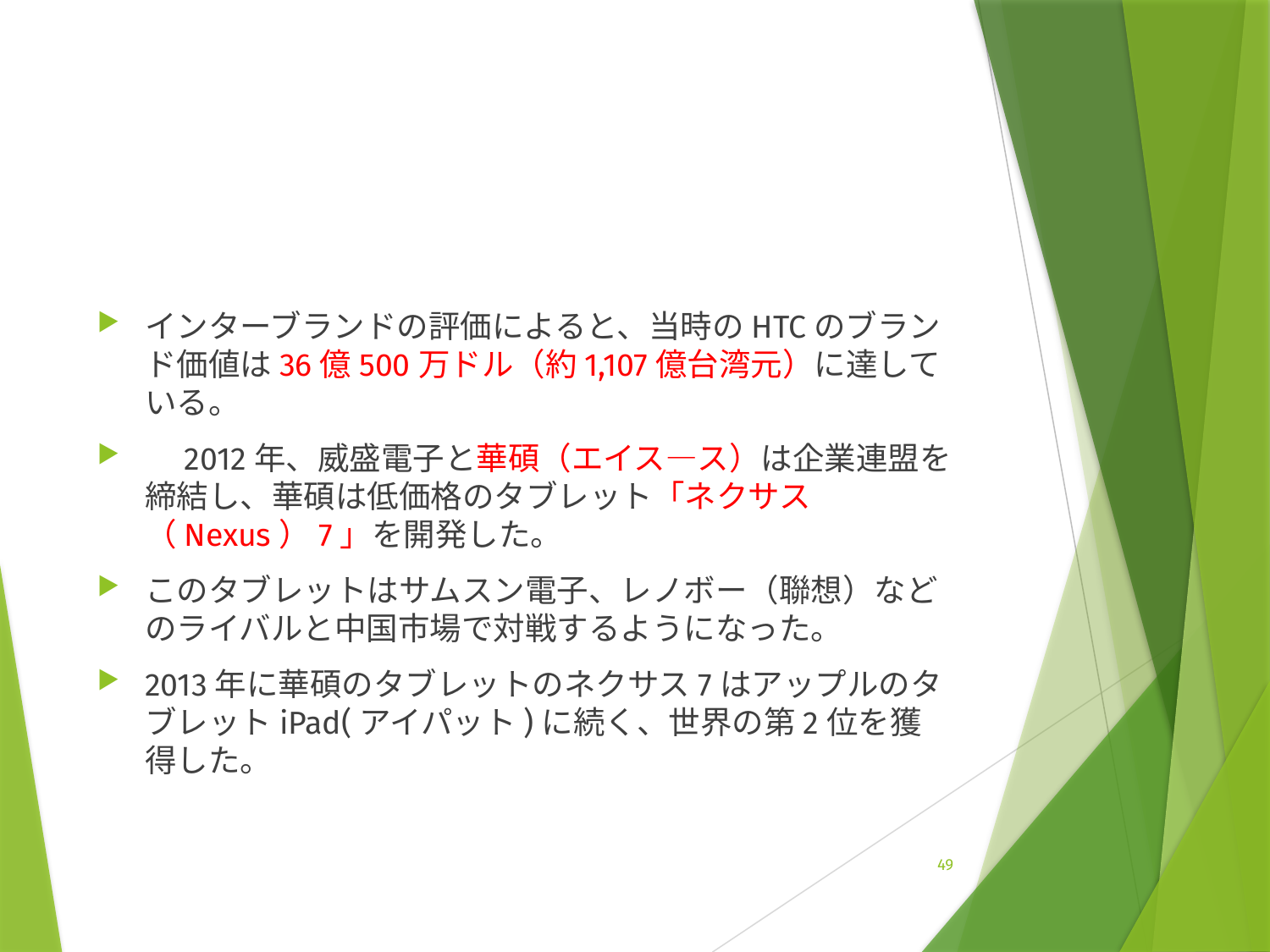

#
インターブランドの評価によると、当時のHTCのブランド価値は36億500万ドル（約1,107億台湾元）に達している。
　2012年、威盛電子と華碩（エイス―ス）は企業連盟を締結し、華碩は低価格のタブレット「ネクサス（Nexus）7」を開発した。
このタブレットはサムスン電子、レノボー（聯想）などのライバルと中国市場で対戦するようになった。
2013年に華碩のタブレットのネクサス7はアップルのタブレットiPad(アイパット)に続く、世界の第2位を獲得した。

49